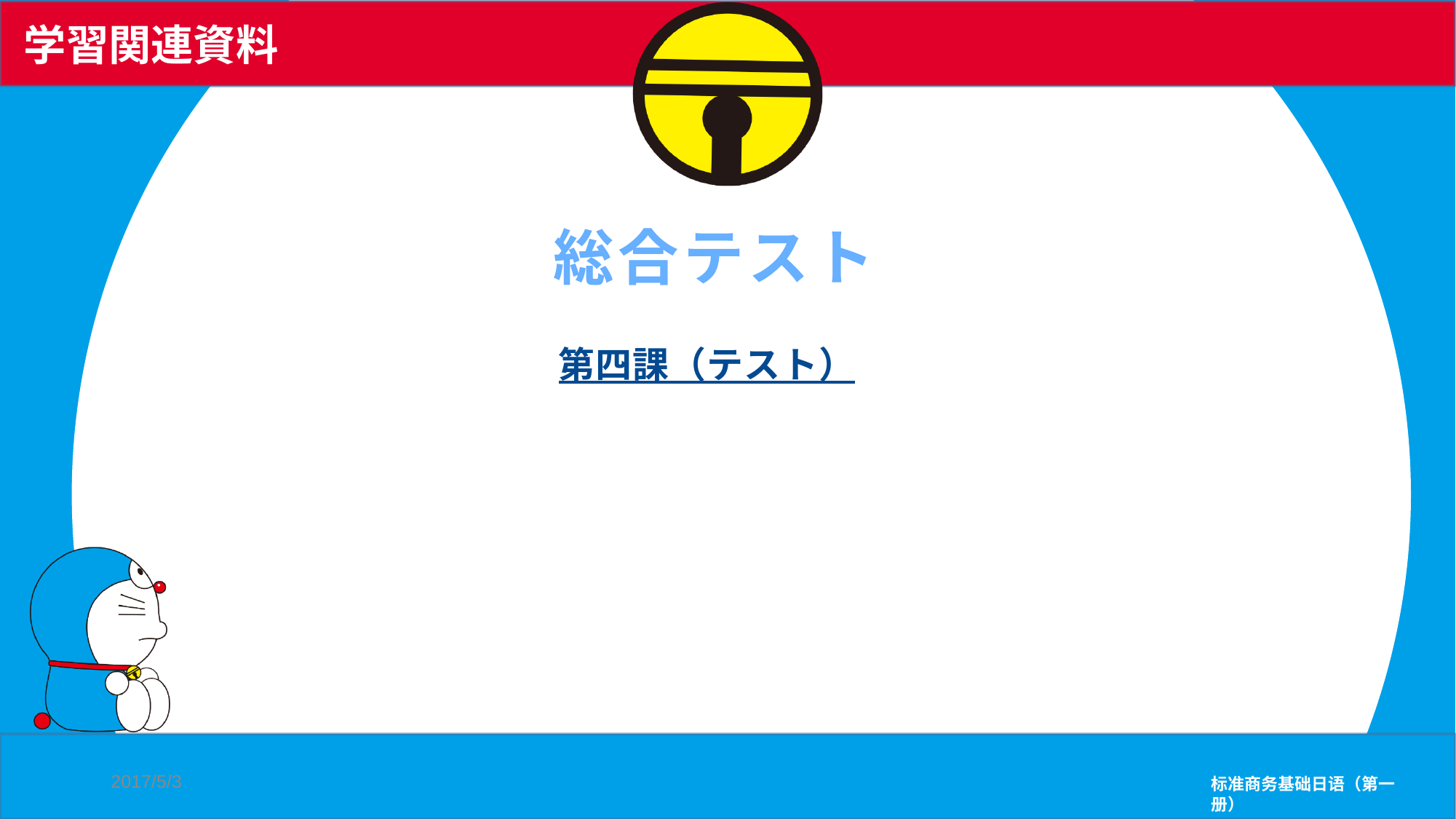

学習関連資料
総合テスト
第四課（テスト）
会話４（重要表現）
2017/5/3
标准商务基础日语（第一册）